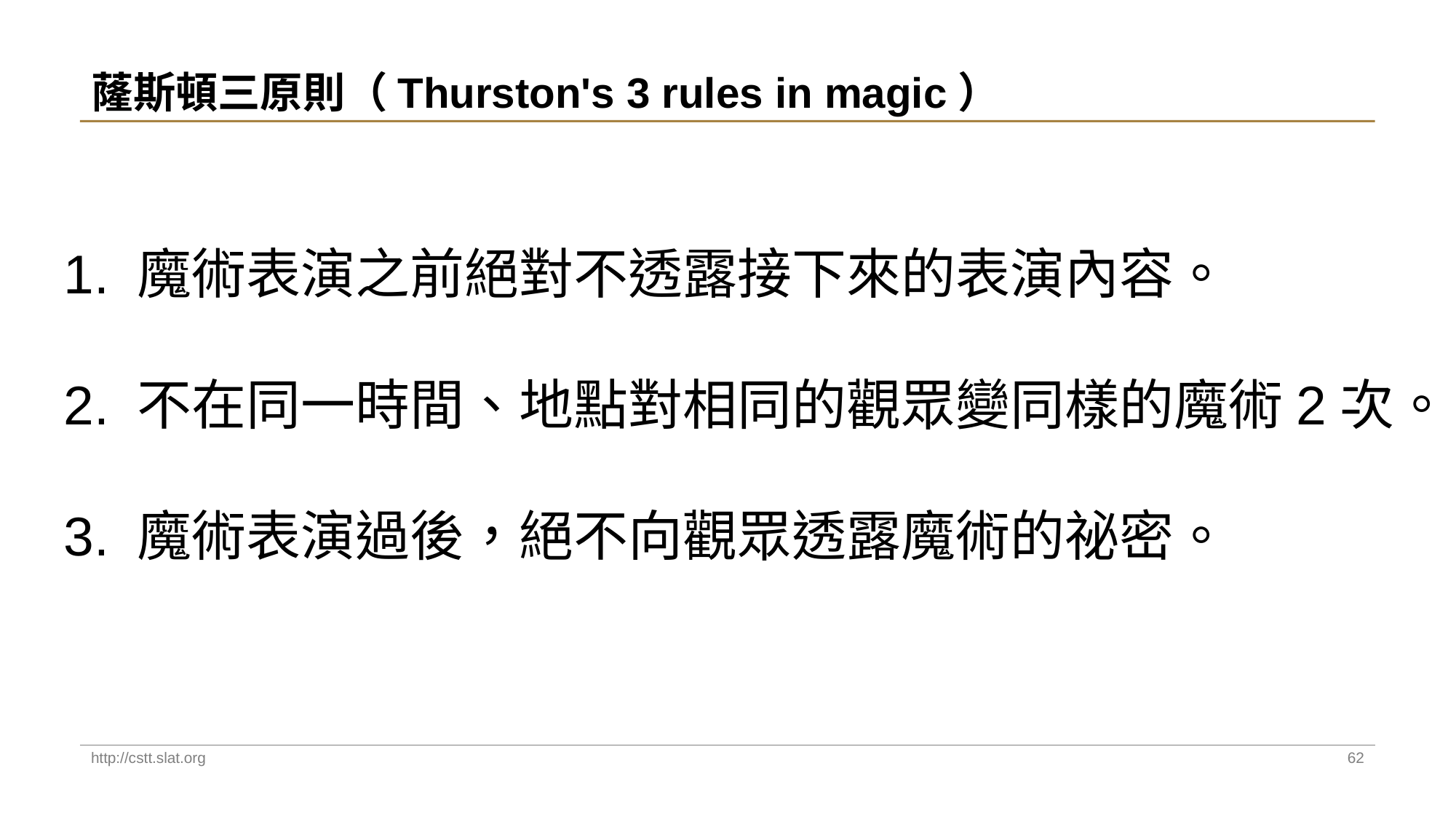

# 蕯斯頓三原則（Thurston's 3 rules in magic）
1. 魔術表演之前絕對不透露接下來的表演內容。
2. 不在同一時間、地點對相同的觀眾變同樣的魔術2次。
3. 魔術表演過後，絕不向觀眾透露魔術的祕密。
http://cstt.slat.org
62